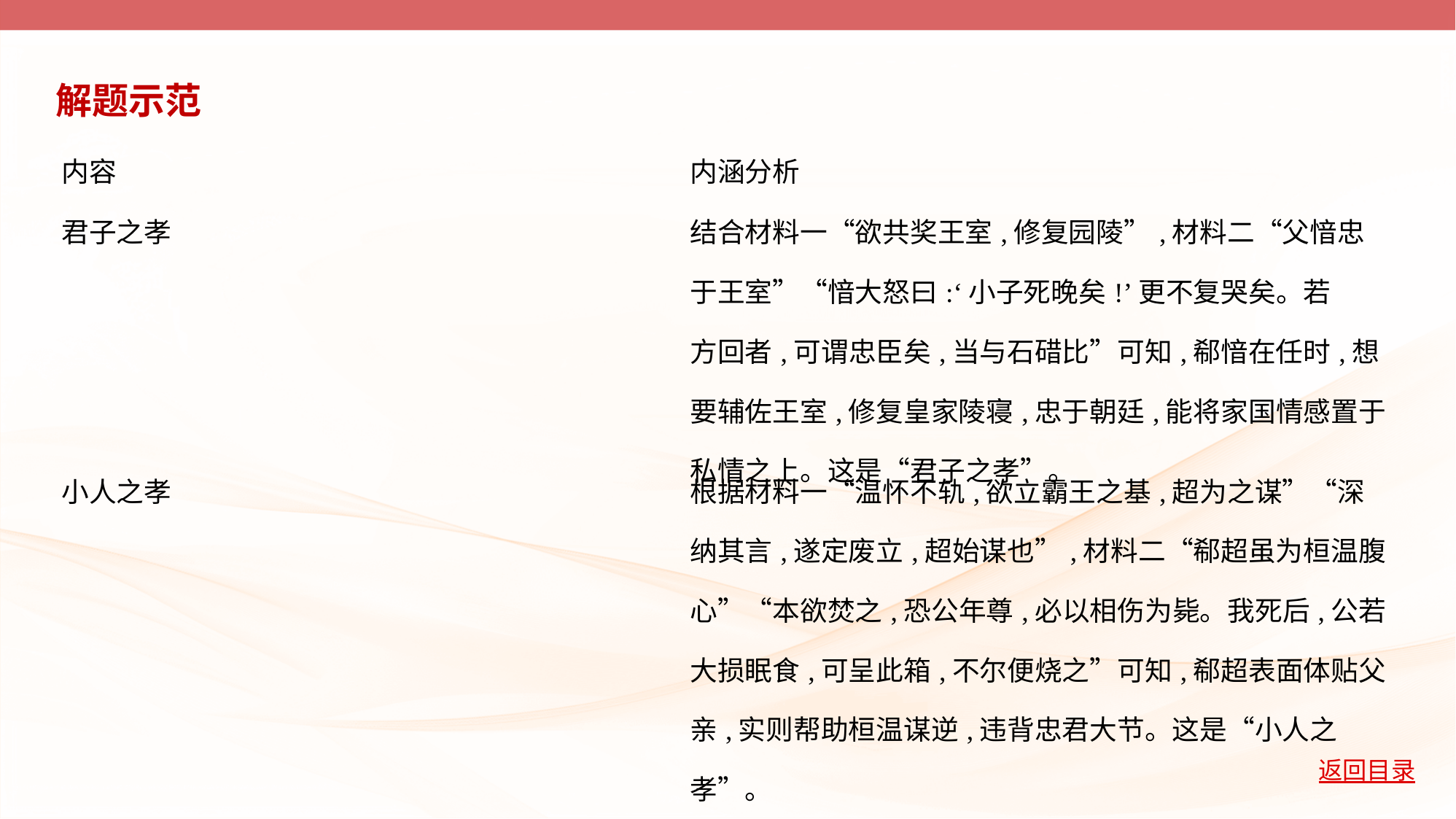

解题示范
| 内容 | 内涵分析 |
| --- | --- |
| 君子之孝 | 结合材料一“欲共奖王室,修复园陵”,材料二“父愔忠 于王室”“愔大怒曰:‘小子死晚矣!’更不复哭矣。若 方回者,可谓忠臣矣,当与石碏比”可知,郗愔在任时,想 要辅佐王室,修复皇家陵寝,忠于朝廷,能将家国情感置于 私情之上。这是“君子之孝”。 |
| 小人之孝 | 根据材料一“温怀不轨,欲立霸王之基,超为之谋”“深 纳其言,遂定废立,超始谋也”,材料二“郗超虽为桓温腹 心”“本欲焚之,恐公年尊,必以相伤为毙。我死后,公若 大损眠食,可呈此箱,不尔便烧之”可知,郗超表面体贴父 亲,实则帮助桓温谋逆,违背忠君大节。这是“小人之孝”。 |